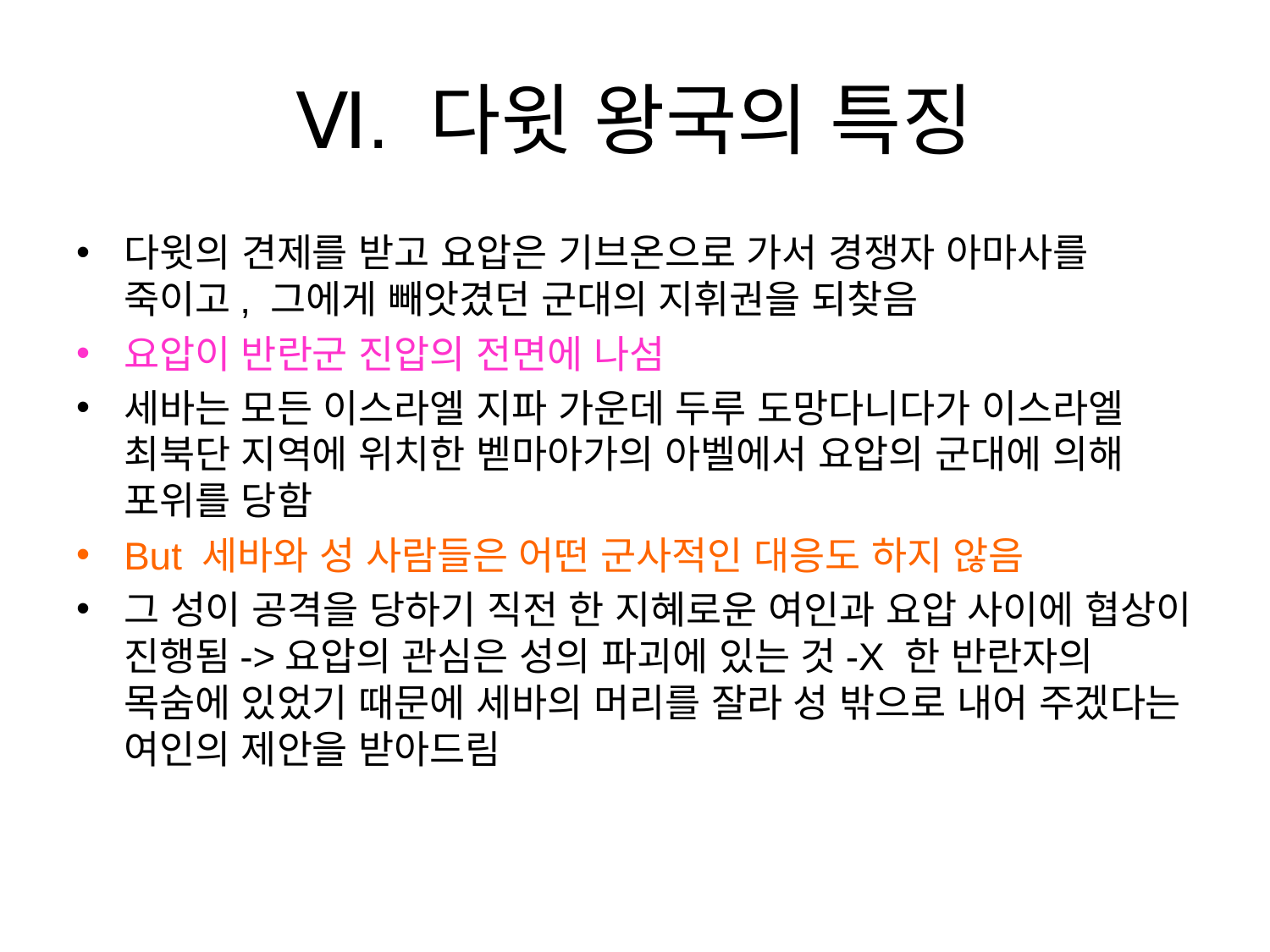

# Ⅵ. 다윗 왕국의 특징
다윗의 견제를 받고 요압은 기브온으로 가서 경쟁자 아마사를 죽이고, 그에게 빼앗겼던 군대의 지휘권을 되찾음
요압이 반란군 진압의 전면에 나섬
세바는 모든 이스라엘 지파 가운데 두루 도망다니다가 이스라엘 최북단 지역에 위치한 벧마아가의 아벨에서 요압의 군대에 의해 포위를 당함
But 세바와 성 사람들은 어떤 군사적인 대응도 하지 않음
그 성이 공격을 당하기 직전 한 지혜로운 여인과 요압 사이에 협상이 진행됨->요압의 관심은 성의 파괴에 있는 것-X 한 반란자의 목숨에 있었기 때문에 세바의 머리를 잘라 성 밖으로 내어 주겠다는 여인의 제안을 받아드림